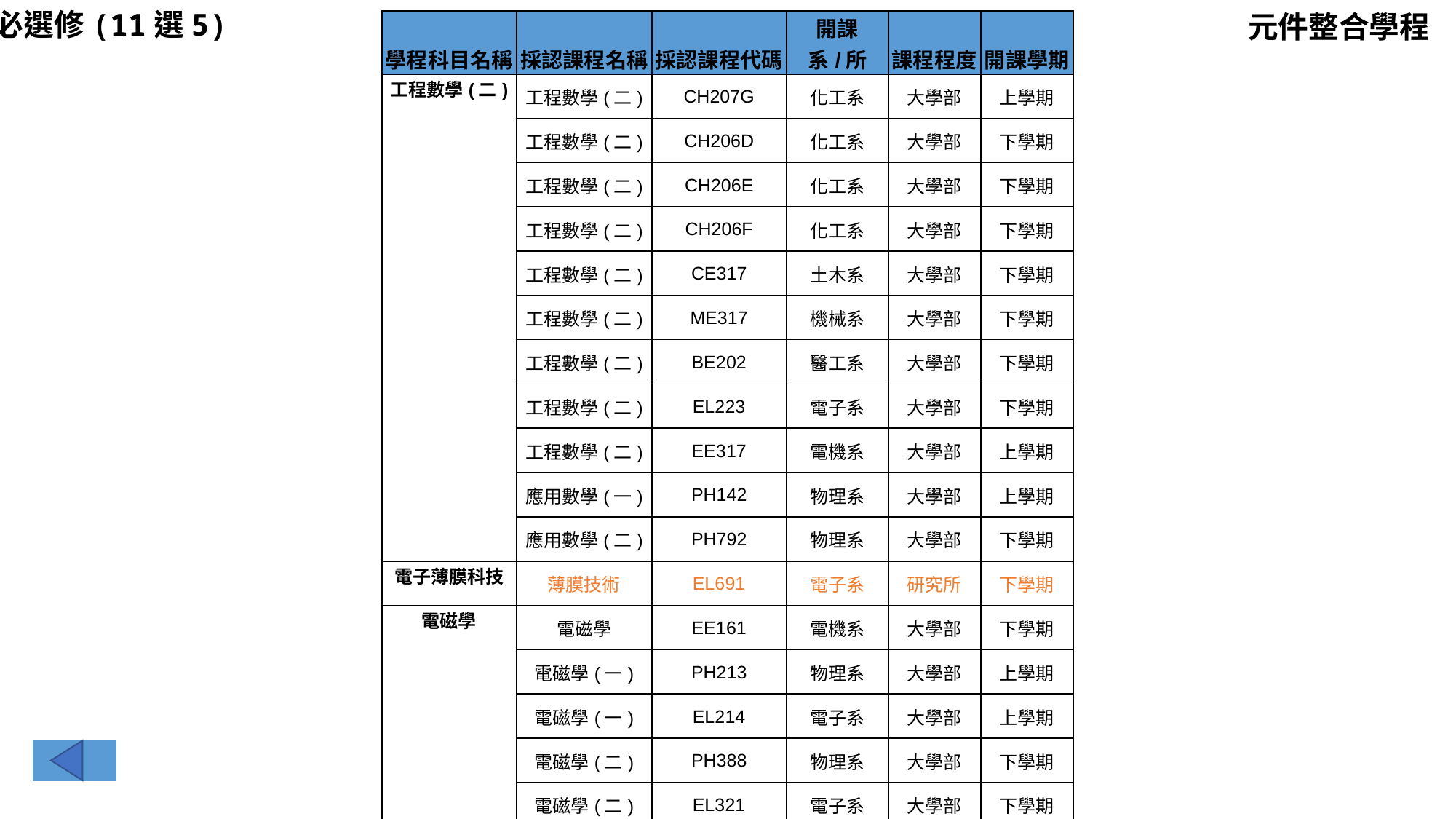

必選修(11選5)
元件整合學程
| 學程科目名稱 | 採認課程名稱 | 採認課程代碼 | 開課系/所 | 課程程度 | 開課學期 |
| --- | --- | --- | --- | --- | --- |
| 工程數學(二) | 工程數學(二) | CH207G | 化工系 | 大學部 | 上學期 |
|  | 工程數學(二) | CH206D | 化工系 | 大學部 | 下學期 |
|  | 工程數學(二) | CH206E | 化工系 | 大學部 | 下學期 |
|  | 工程數學(二) | CH206F | 化工系 | 大學部 | 下學期 |
|  | 工程數學(二) | CE317 | 土木系 | 大學部 | 下學期 |
|  | 工程數學(二) | ME317 | 機械系 | 大學部 | 下學期 |
|  | 工程數學(二) | BE202 | 醫工系 | 大學部 | 下學期 |
|  | 工程數學(二) | EL223 | 電子系 | 大學部 | 下學期 |
|  | 工程數學(二) | EE317 | 電機系 | 大學部 | 上學期 |
|  | 應用數學(一) | PH142 | 物理系 | 大學部 | 上學期 |
|  | 應用數學(二) | PH792 | 物理系 | 大學部 | 下學期 |
| 電子薄膜科技 | 薄膜技術 | EL691 | 電子系 | 研究所 | 下學期 |
| 電磁學 | 電磁學 | EE161 | 電機系 | 大學部 | 下學期 |
|  | 電磁學(一) | PH213 | 物理系 | 大學部 | 上學期 |
|  | 電磁學(一) | EL214 | 電子系 | 大學部 | 上學期 |
|  | 電磁學(二) | PH388 | 物理系 | 大學部 | 下學期 |
|  | 電磁學(二) | EL321 | 電子系 | 大學部 | 下學期 |